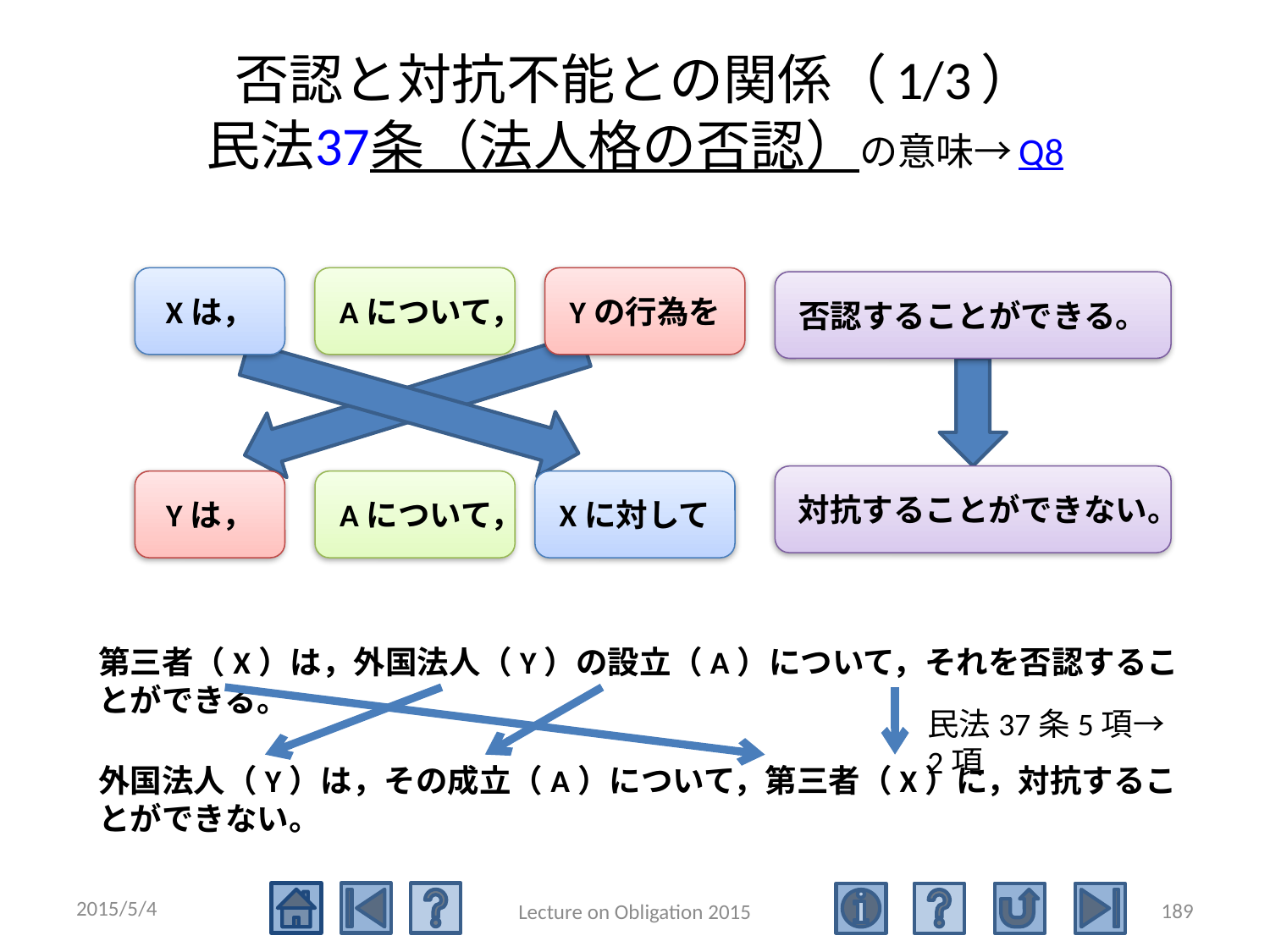

# 否認と対抗不能との関係（1/3） 民法37条（法人格の否認）の意味→Q8

Xは，
Aについて，
Yの行為を
否認することができる。

対抗することができない。
Yは，
Aについて，
Xに対して
第三者（X）は，外国法人（Y）の設立（A）について，それを否認することができる。
民法37条5項→2項
外国法人（Y）は，その成立（A）について，第三者（X）に，対抗することができない。
2015/5/4
189
Lecture on Obligation 2015